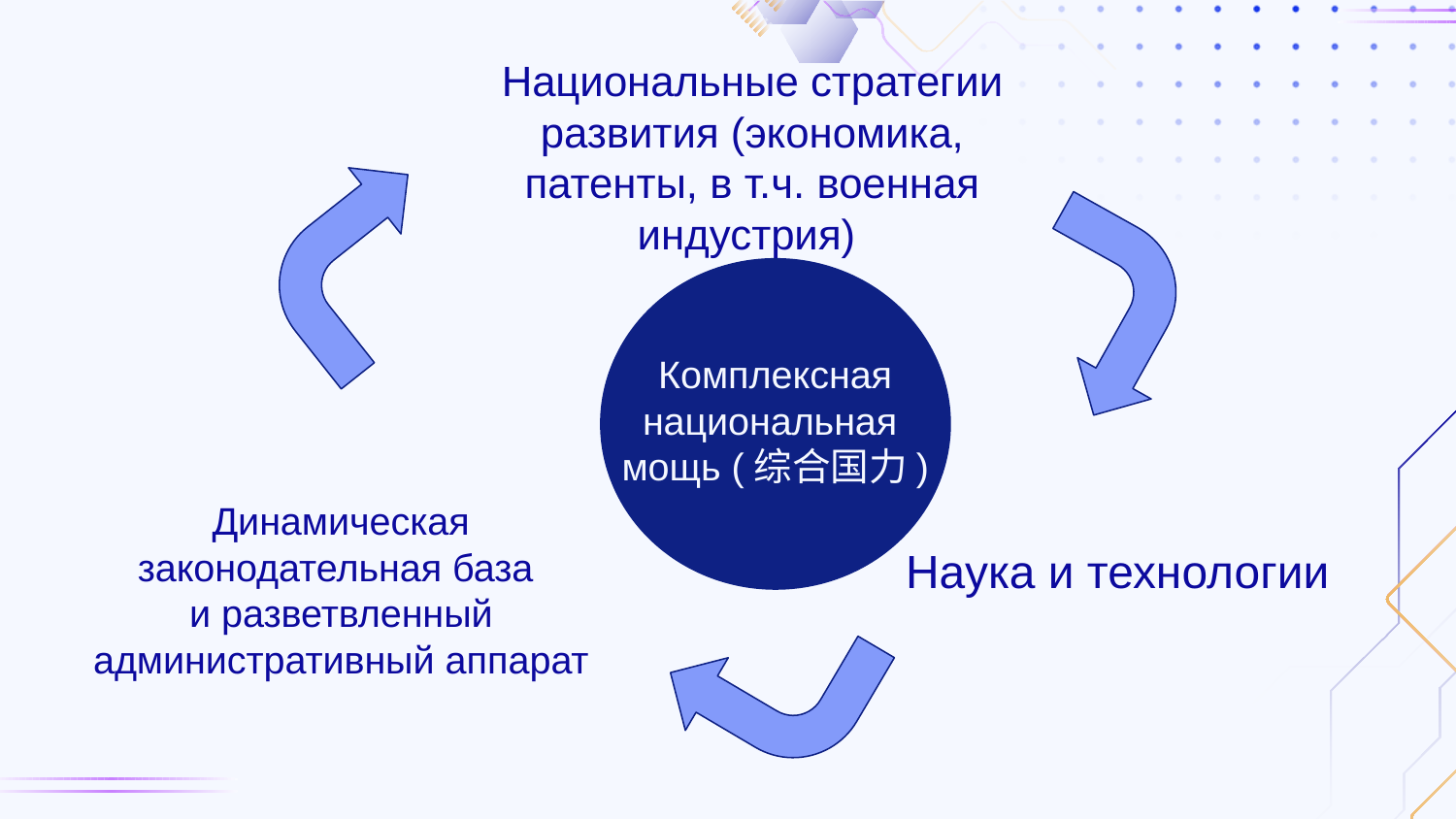

Национальные стратегии развития (экономика, патенты, в т.ч. военная индустрия)

Комплексная
национальная
мощь (综合国力)
Динамическая законодательная база
и разветвленный административный аппарат
Наука и технологии